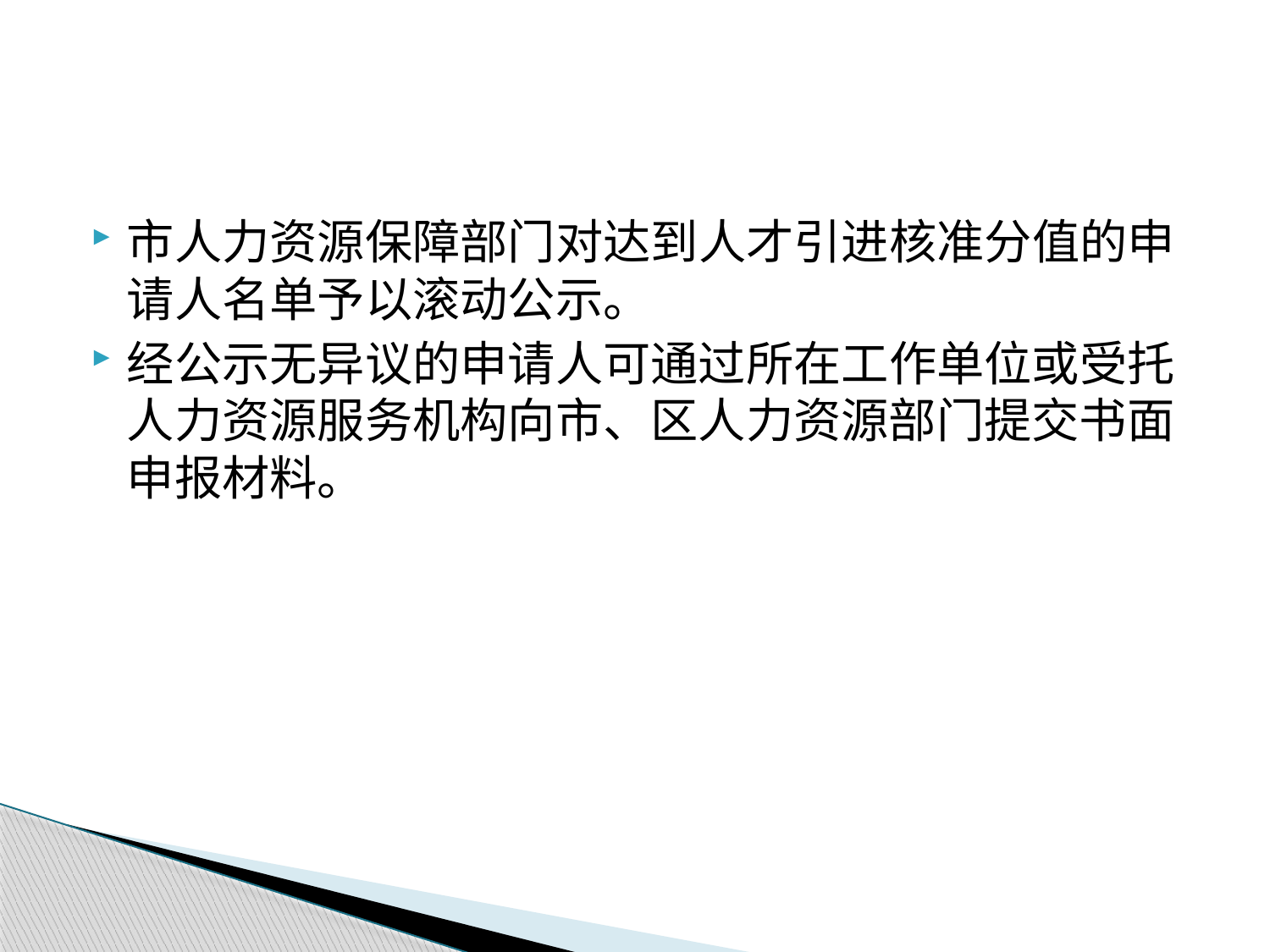

#
市人力资源保障部门对达到人才引进核准分值的申请人名单予以滚动公示。
经公示无异议的申请人可通过所在工作单位或受托人力资源服务机构向市、区人力资源部门提交书面申报材料。